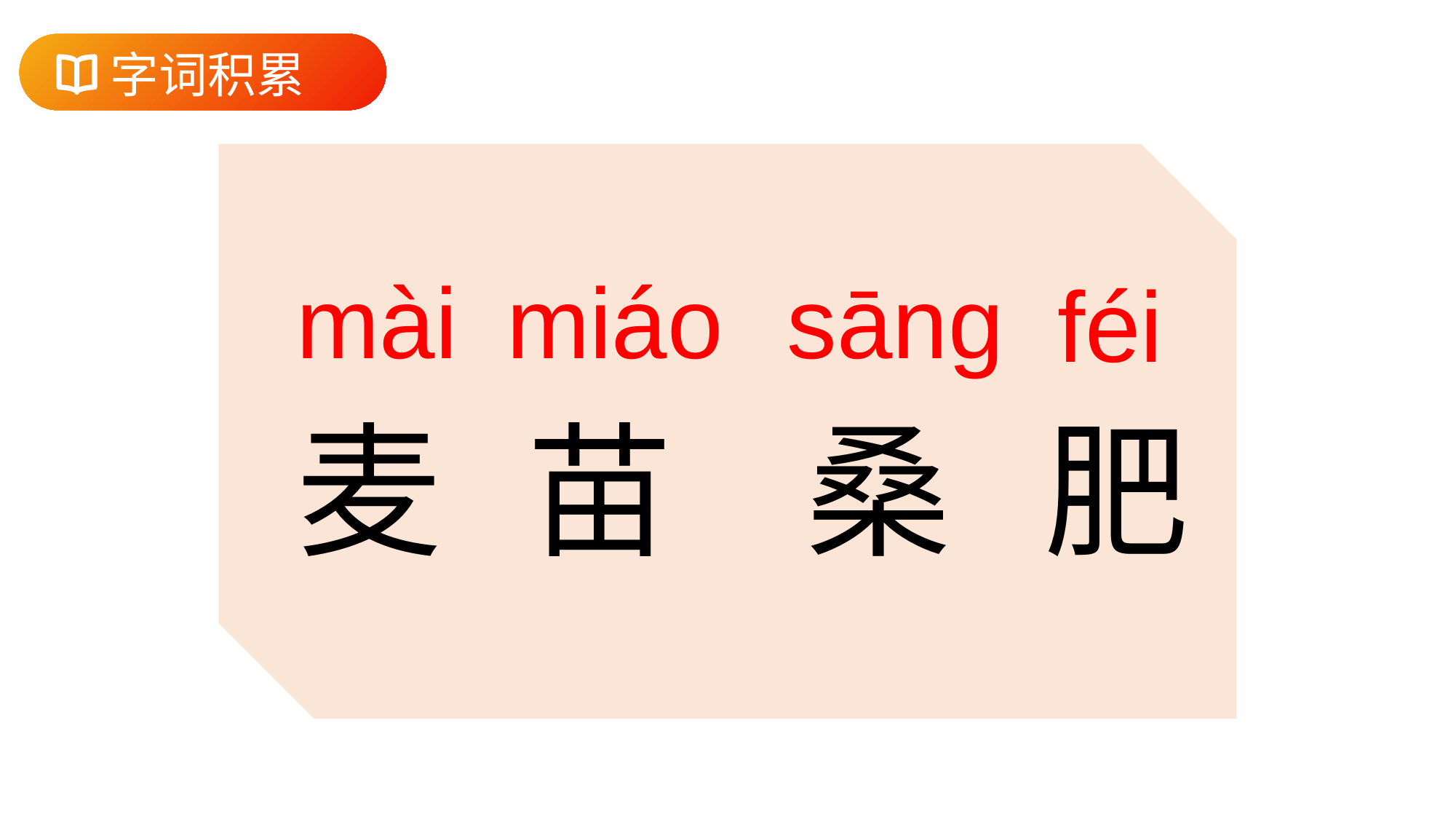

字词积累

mài
miáo
sānɡ
féi
麦
苗
桑
肥